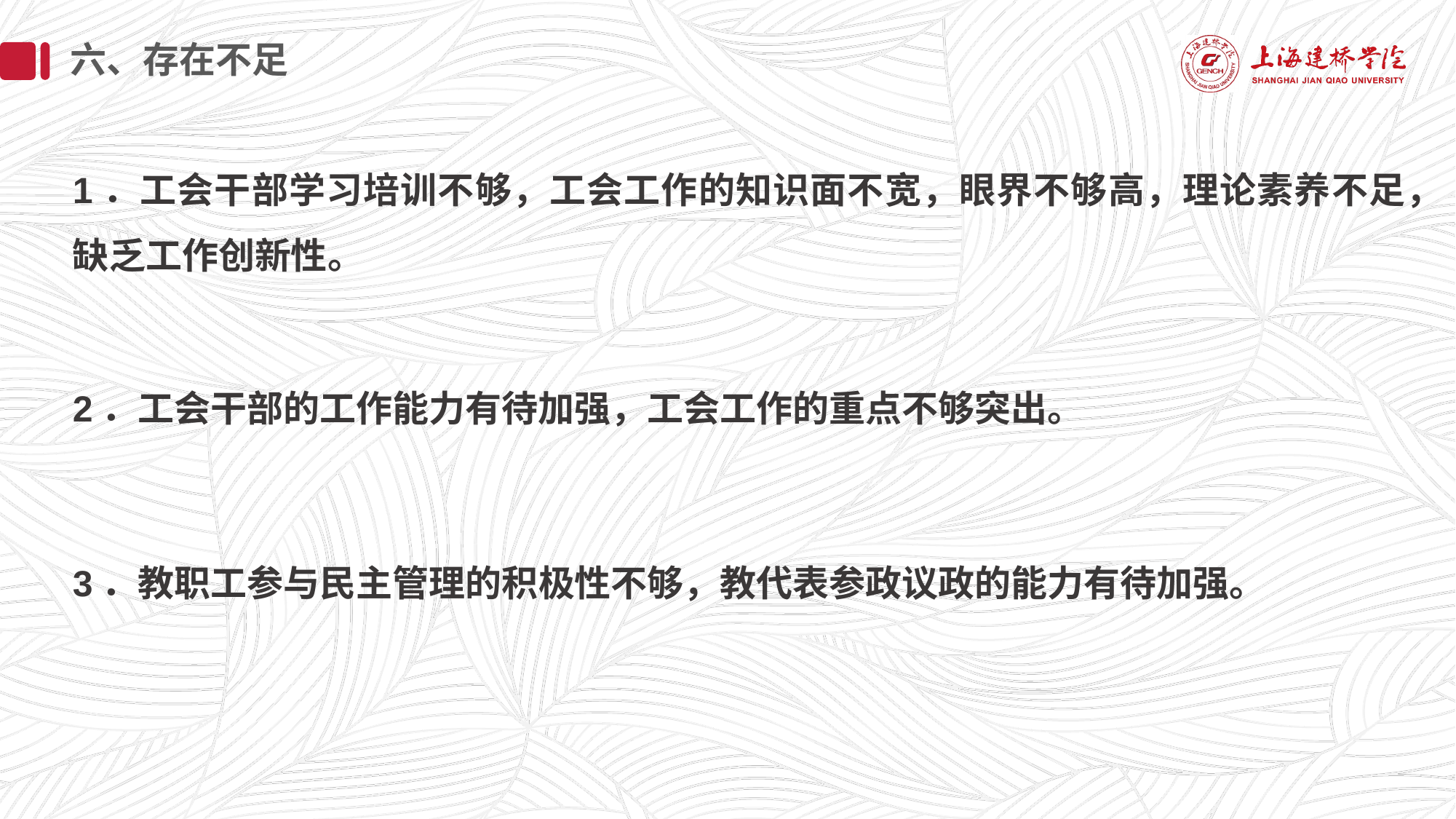

# 六、存在不足
1．工会干部学习培训不够，工会工作的知识面不宽，眼界不够高，理论素养不足，缺乏工作创新性。

2．工会干部的工作能力有待加强，工会工作的重点不够突出。
3．教职工参与民主管理的积极性不够，教代表参政议政的能力有待加强。